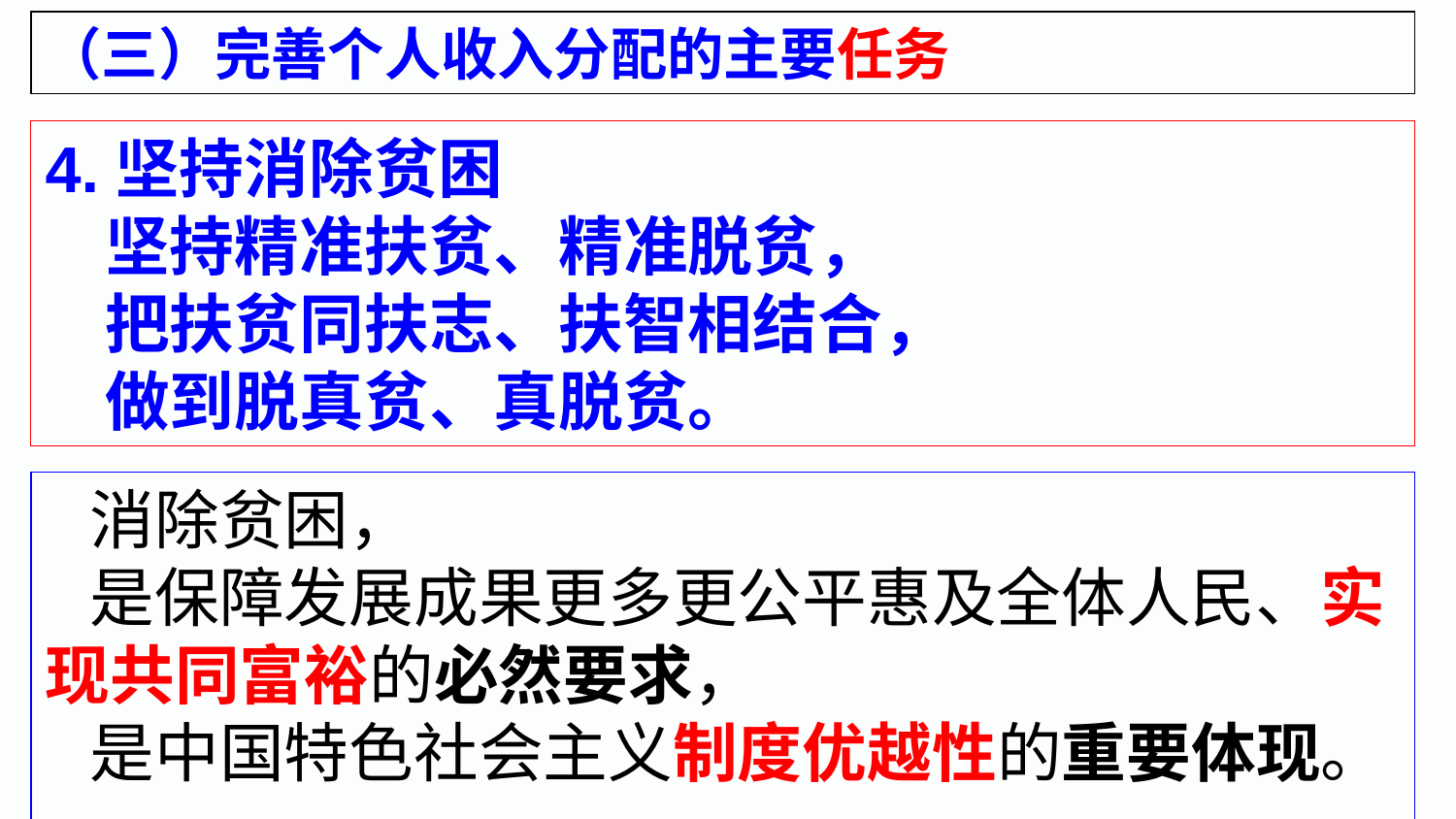

（三）完善个人收入分配的主要任务
4.坚持消除贫困
   坚持精准扶贫、精准脱贫，
   把扶贫同扶志、扶智相结合，
   做到脱真贫、真脱贫。
  消除贫困，
  是保障发展成果更多更公平惠及全体人民、实现共同富裕的必然要求，
  是中国特色社会主义制度优越性的重要体现。